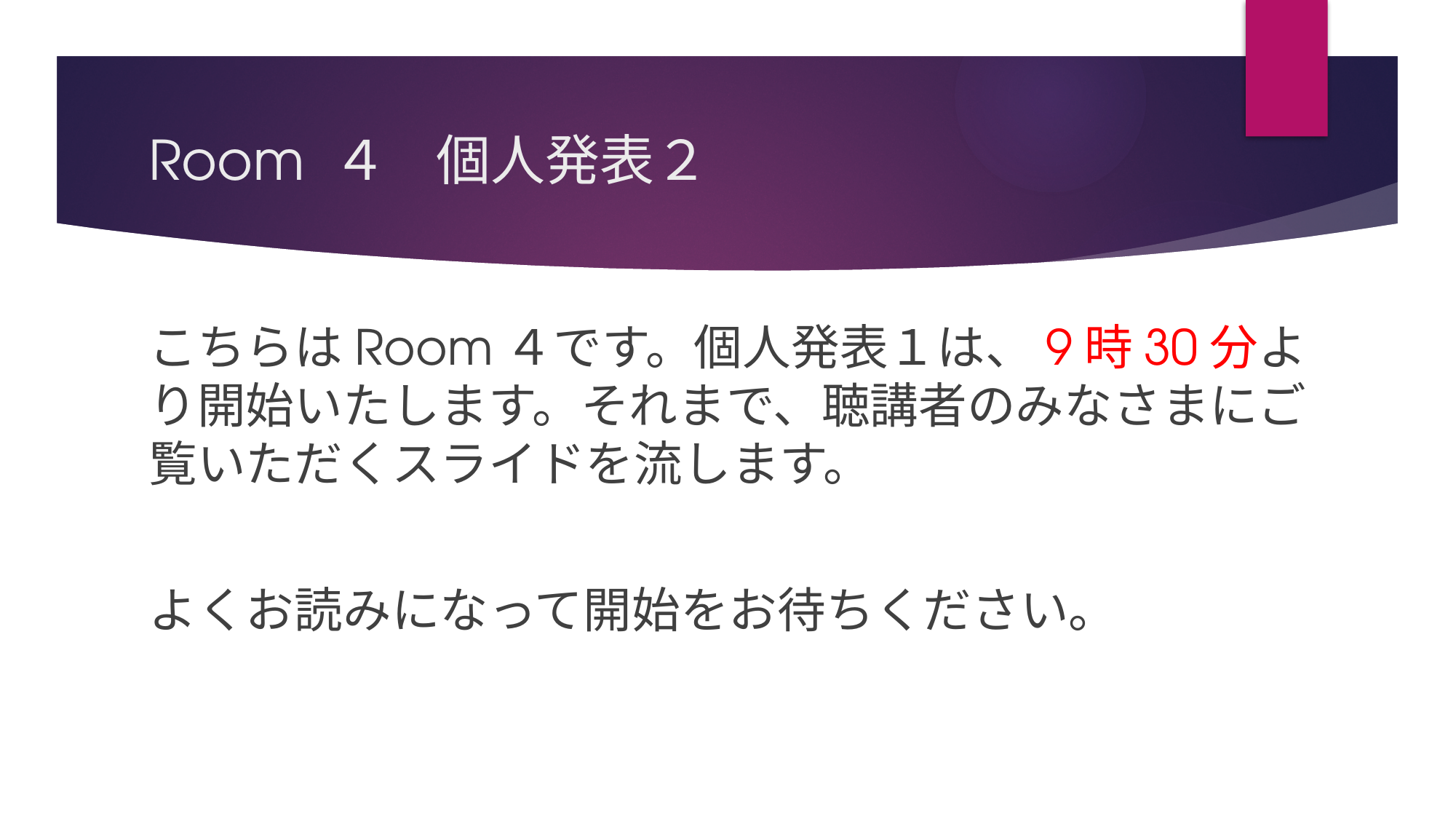

# Room ４    個人発表２
こちらはRoom４です。個人発表１は、9時30分より開始いたします。それまで、聴講者のみなさまにご覧いただくスライドを流します。

よくお読みになって開始をお待ちください。